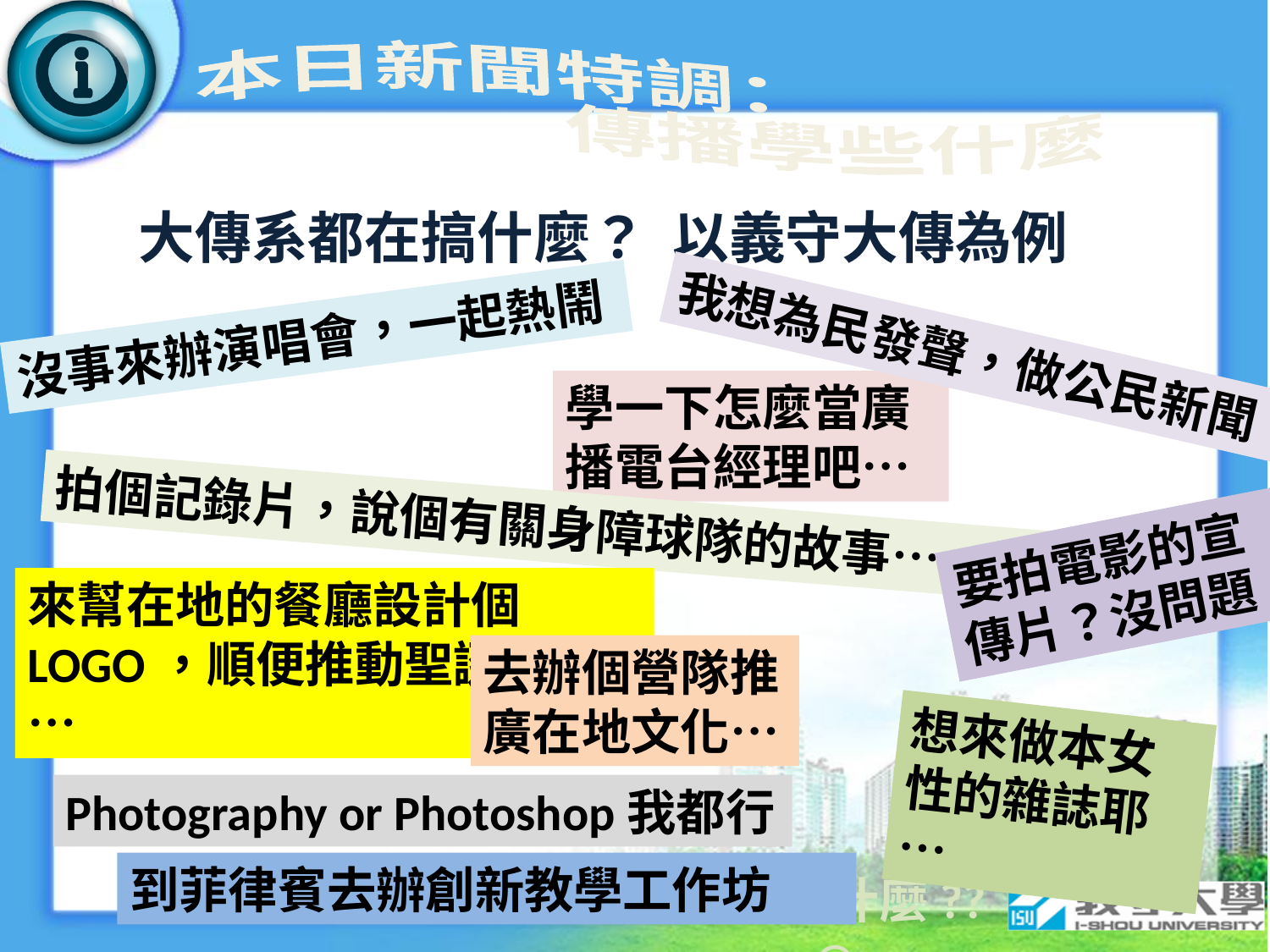

本日新聞特調：
                  傳播學些什麼
大傳系都在搞什麼？  以義守大傳為例
沒事來辦演唱會，一起熱鬧
我想為民發聲，做公民新聞
學一下怎麼當廣播電台經理吧…
拍個記錄片，說個有關身障球隊的故事…
要拍電影的宣傳片？沒問題
來幫在地的餐廳設計個LOGO，順便推動聖誕專案…
去辦個營隊推廣在地文化…
想來做本女性的雜誌耶…
Photography or Photoshop我都行
到菲律賓去辦創新教學工作坊